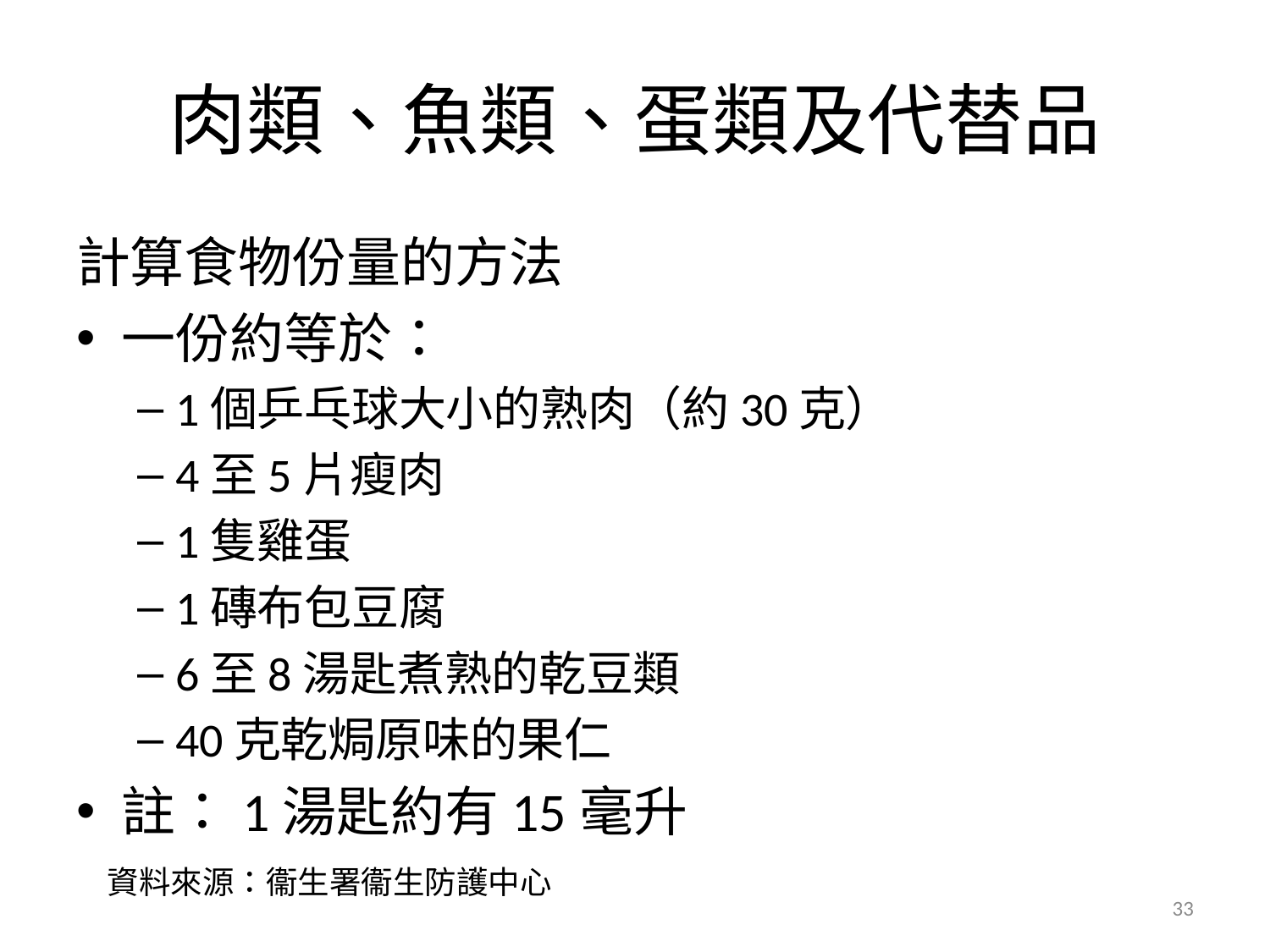

# 肉類、魚類、蛋類及代替品
計算食物份量的方法
一份約等於：
1個乒乓球大小的熟肉（約30克）
4至5片瘦肉
1隻雞蛋
1磚布包豆腐
6至8湯匙煮熟的乾豆類
40克乾焗原味的果仁
註：1湯匙約有15毫升
資料來源：衞生署衞生防護中心
33